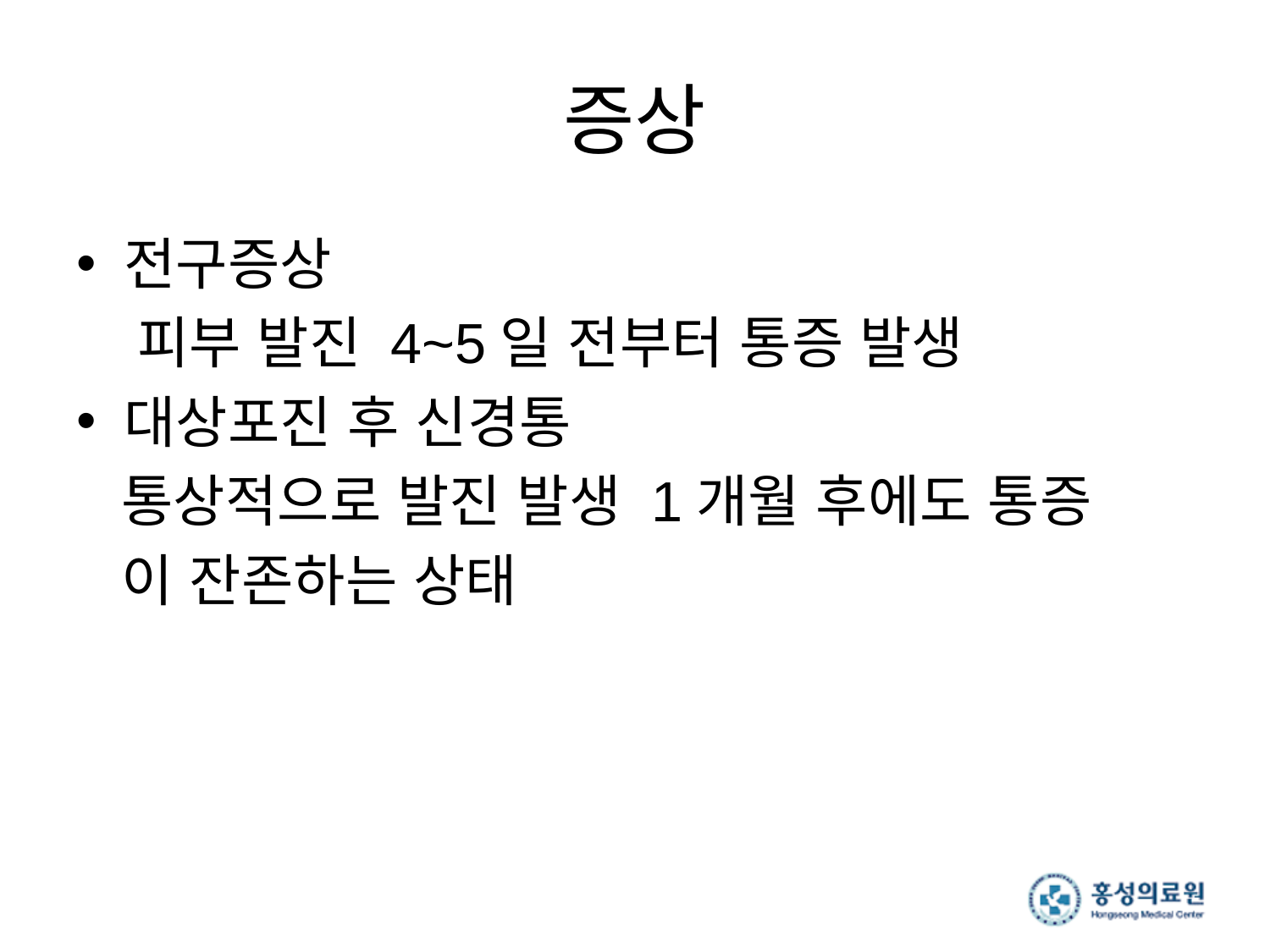

# 증상
전구증상
   피부 발진 4~5일 전부터 통증 발생
대상포진 후 신경통
  통상적으로 발진 발생 1개월 후에도 통증
  이 잔존하는 상태